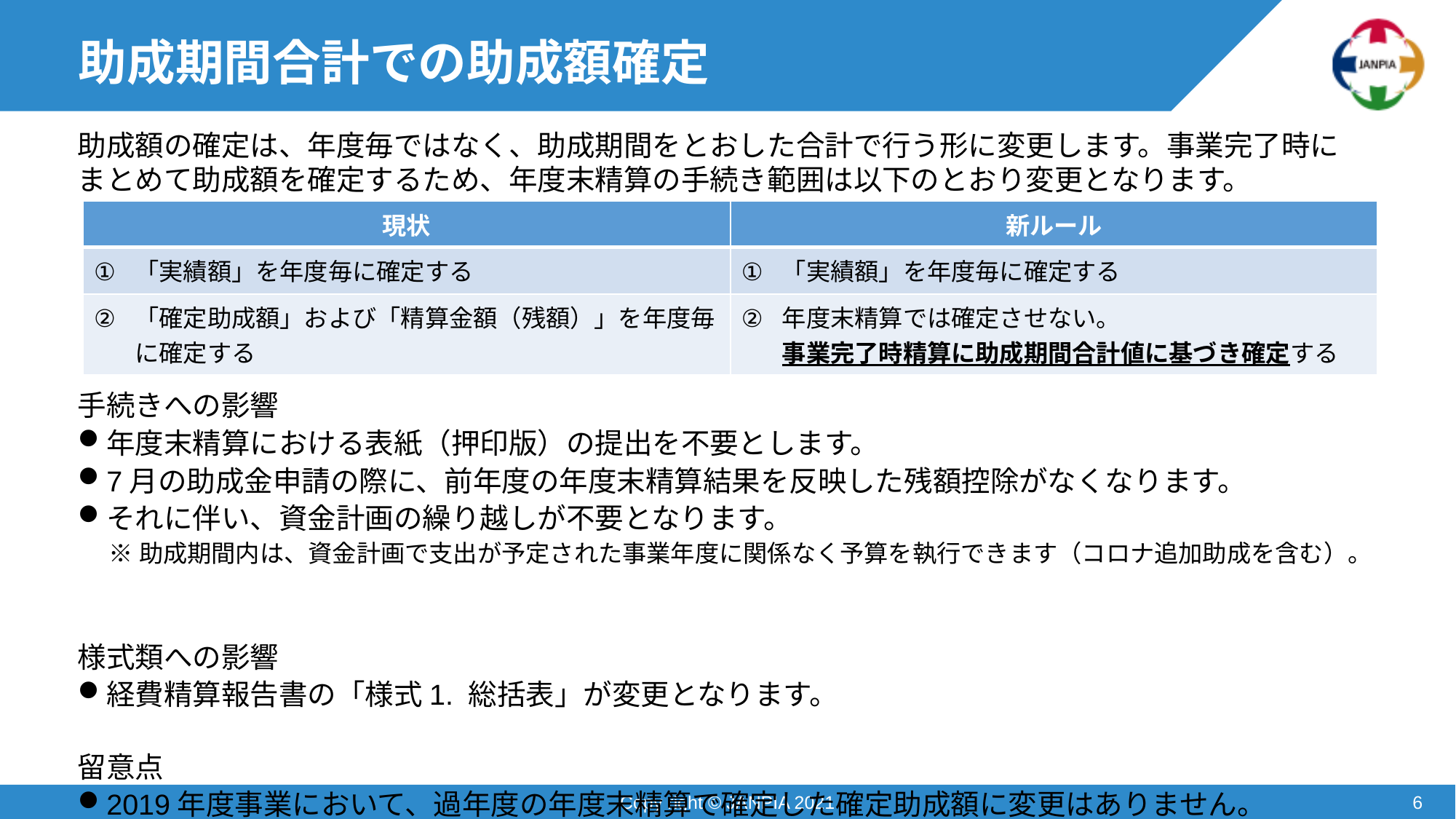

# 助成期間合計での助成額確定
助成額の確定は、年度毎ではなく、助成期間をとおした合計で行う形に変更します。事業完了時にまとめて助成額を確定するため、年度末精算の手続き範囲は以下のとおり変更となります。

手続きへの影響
年度末精算における表紙（押印版）の提出を不要とします。
7月の助成金申請の際に、前年度の年度末精算結果を反映した残額控除がなくなります。
それに伴い、資金計画の繰り越しが不要となります。
※助成期間内は、資金計画で支出が予定された事業年度に関係なく予算を執行できます（コロナ追加助成を含む）。
様式類への影響
経費精算報告書の「様式1. 総括表」が変更となります。
留意点
2019年度事業において、過年度の年度末精算で確定した確定助成額に変更はありません。
| 現状 | 新ルール |
| --- | --- |
| 「実績額」を年度毎に確定する | 「実績額」を年度毎に確定する |
| 「確定助成額」および「精算金額（残額）」を年度毎に確定する | 年度末精算では確定させない。 事業完了時精算に助成期間合計値に基づき確定する |
Copy right © JANPIA 2021
6